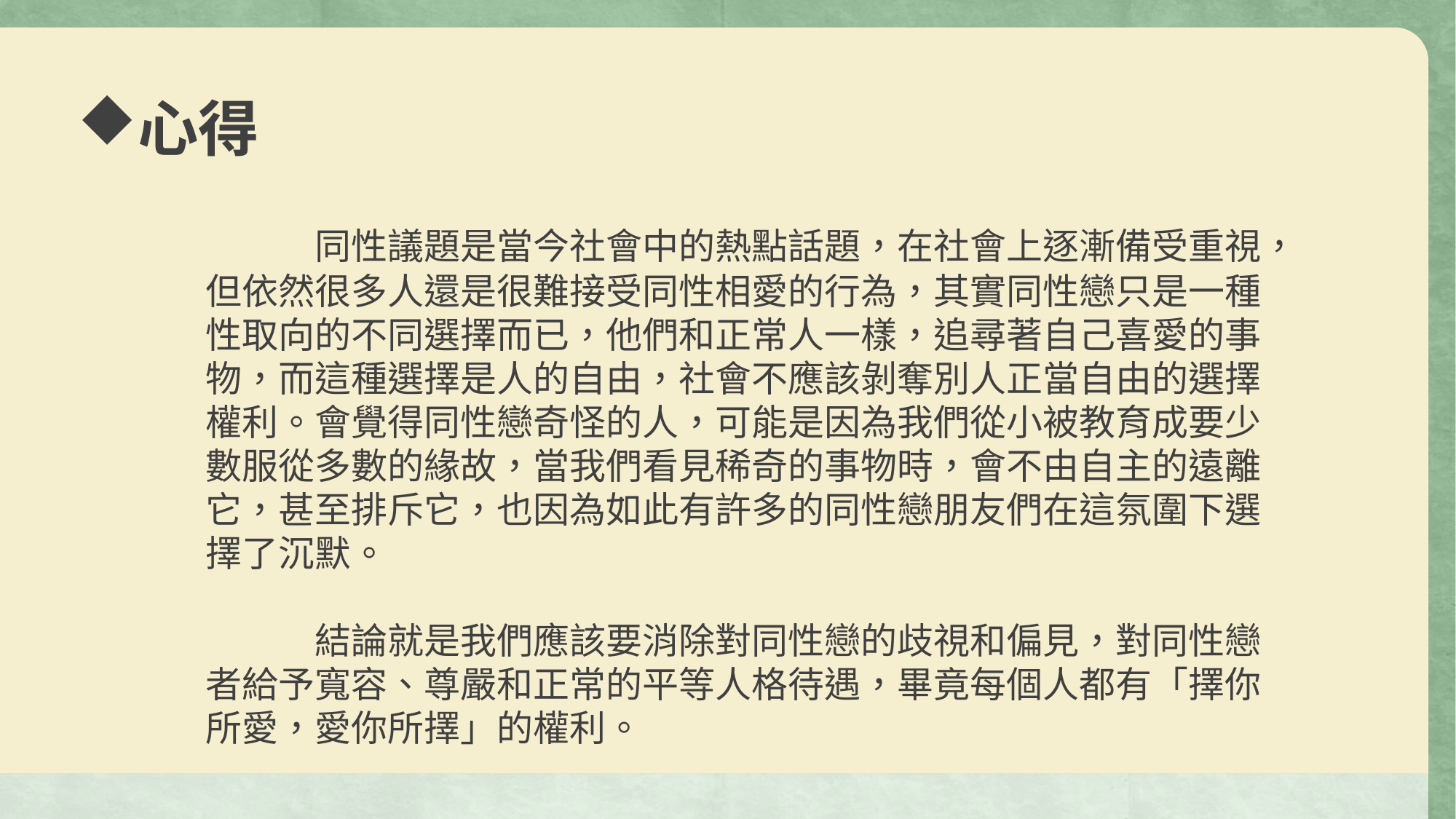

心得
	同性議題是當今社會中的熱點話題，在社會上逐漸備受重視，但依然很多人還是很難接受同性相愛的行為，其實同性戀只是一種性取向的不同選擇而已，他們和正常人一樣，追尋著自己喜愛的事物，而這種選擇是人的自由，社會不應該剝奪別人正當自由的選擇權利。會覺得同性戀奇怪的人，可能是因為我們從小被教育成要少數服從多數的緣故，當我們看見稀奇的事物時，會不由自主的遠離它，甚至排斥它，也因為如此有許多的同性戀朋友們在這氛圍下選擇了沉默。

	結論就是我們應該要消除對同性戀的歧視和偏見，對同性戀者給予寬容、尊嚴和正常的平等人格待遇，畢竟每個人都有「擇你所愛，愛你所擇」的權利。